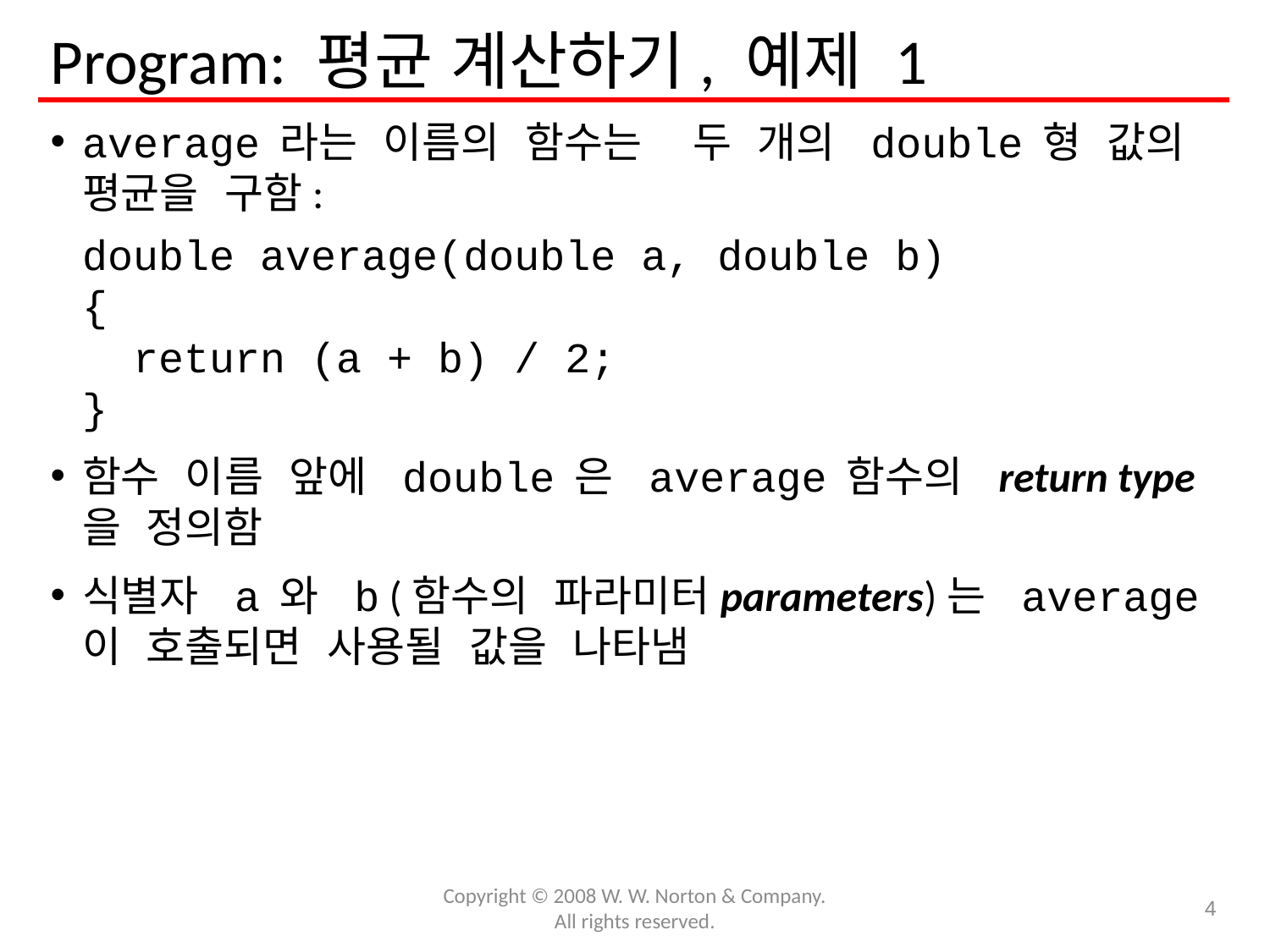

# Program: 평균 계산하기, 예제 1
average 라는 이름의 함수는  두 개의 double 형 값의 평균을 구함:
	double average(double a, double b)
	{
	  return (a + b) / 2;
	}
함수 이름 앞에 double 은 average 함수의 return type 을 정의함
식별자 a 와 b (함수의 파라미터parameters)는 average 이 호출되면 사용될 값을 나타냄

Copyright © 2008 W. W. Norton & Company.
All rights reserved.
4